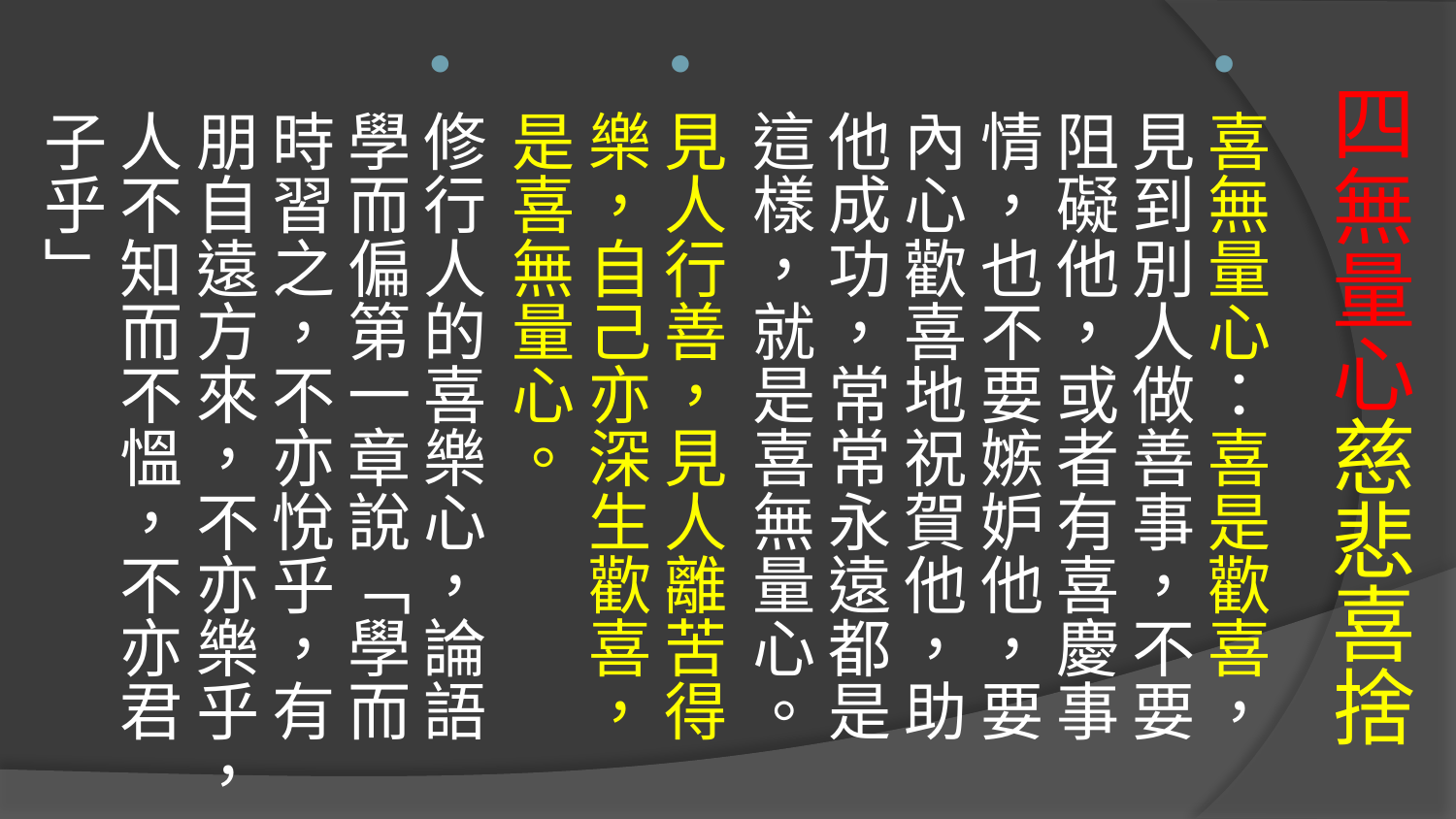

喜無量心：喜是歡喜，見到別人做善事，不要阻礙他，或者有喜慶事情，也不要嫉妒他，要內心歡喜地祝賀他，助他成功，常常永遠都是這樣，就是喜無量心。
見人行善，見人離苦得樂，自己亦深生歡喜，是喜無量心。
修行人的喜樂心，論語學而偏第一章說「學而時習之，不亦悅乎，有朋自遠方來，不亦樂乎，人不知而不慍，不亦君子乎」
# 四無量心慈悲喜捨